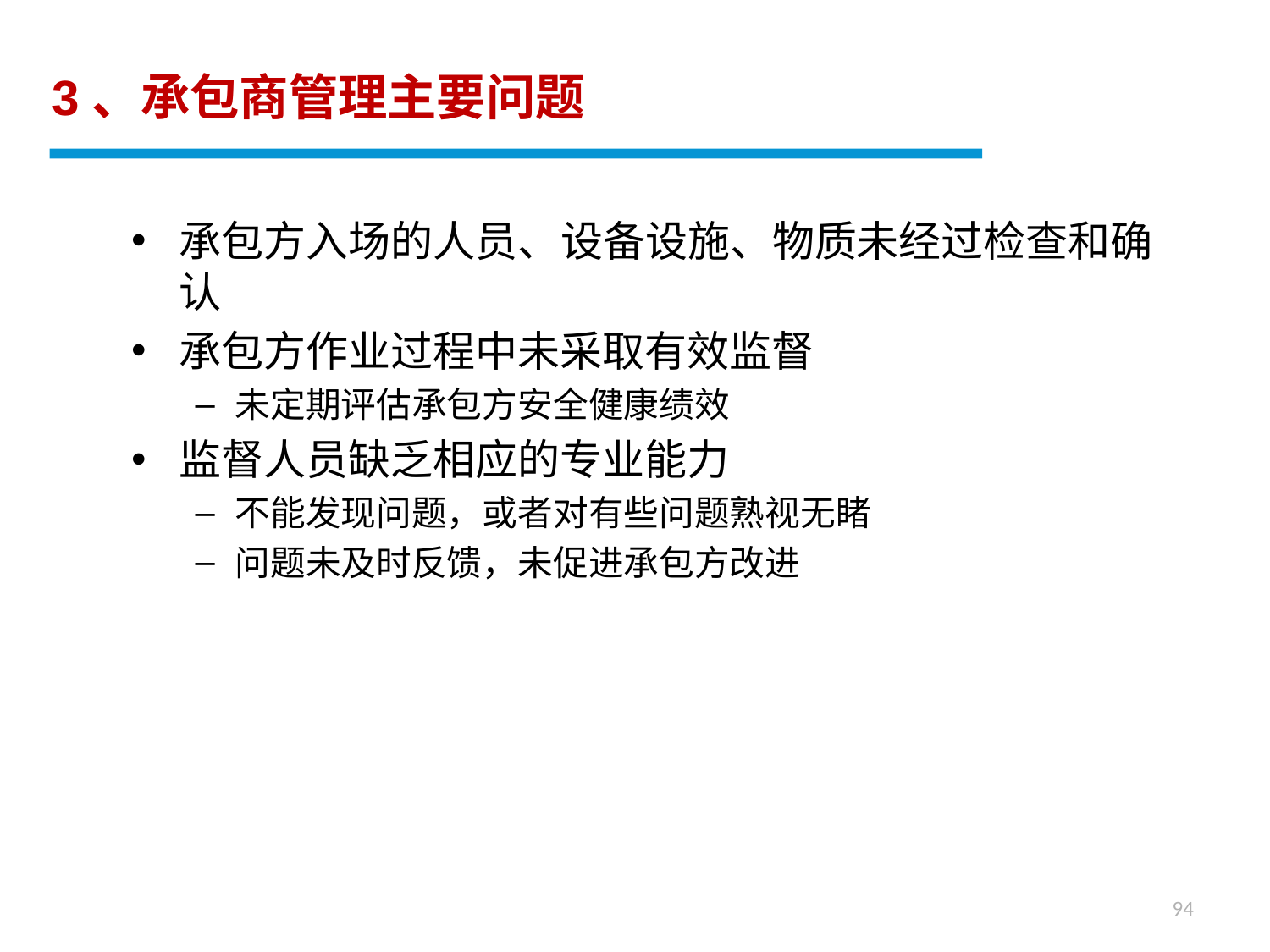

3、承包商管理主要问题
承包方入场的人员、设备设施、物质未经过检查和确认
承包方作业过程中未采取有效监督
未定期评估承包方安全健康绩效
监督人员缺乏相应的专业能力
不能发现问题，或者对有些问题熟视无睹
问题未及时反馈，未促进承包方改进

94